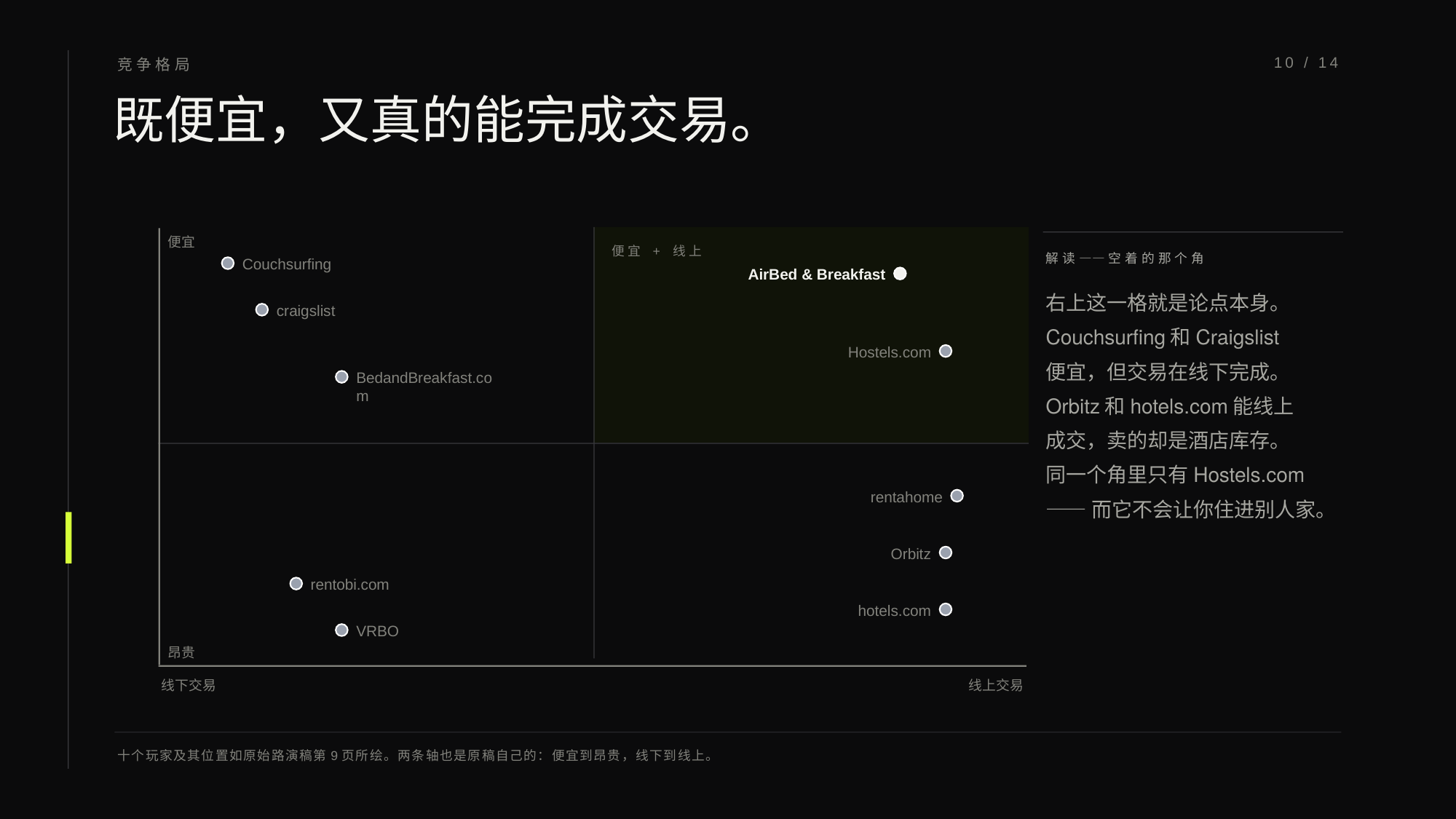

竞争格局
10 / 14
既便宜，又真的能完成交易。

便宜

便宜 + 线上
解读——空着的那个角
Couchsurfing

AirBed & Breakfast

右上这一格就是论点本身。
Couchsurfing和Craigslist
便宜，但交易在线下完成。
Orbitz和hotels.com能线上
成交，卖的却是酒店库存。
同一个角里只有Hostels.com
——而它不会让你住进别人家。
craigslist

Hostels.com

BedandBreakfast.com

rentahome

Orbitz

rentobi.com

hotels.com

VRBO

昂贵

线下交易
线上交易

十个玩家及其位置如原始路演稿第9页所绘。两条轴也是原稿自己的：便宜到昂贵，线下到线上。